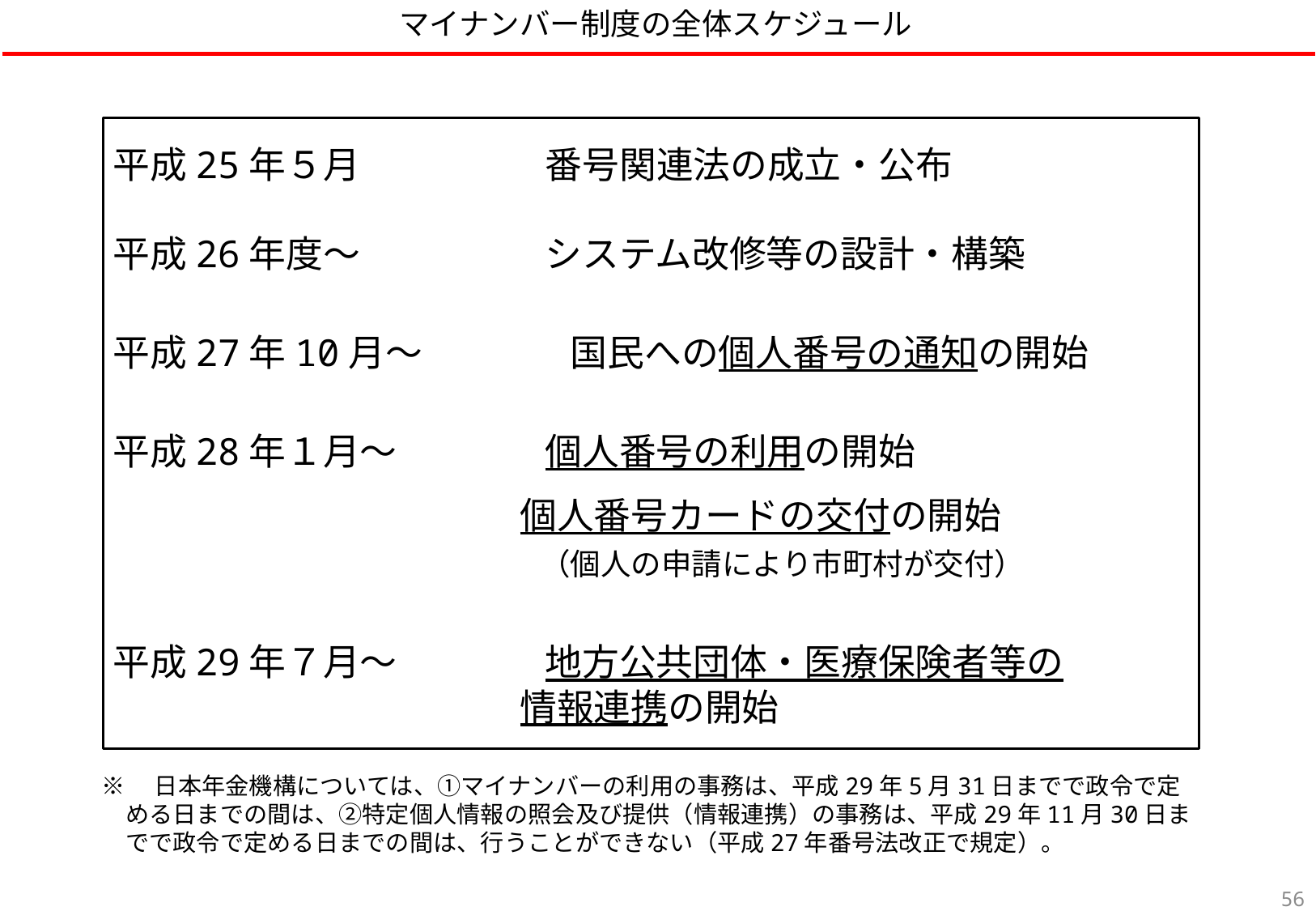

マイナンバー制度の全体スケジュール
平成25年５月　　　　　番号関連法の成立・公布

平成26年度～　　　　　システム改修等の設計・構築

平成27年10月～　　　　国民への個人番号の通知の開始

平成28年１月～　　　　個人番号の利用の開始
　　　　　　　　　　　個人番号カードの交付の開始
　　　　　　　　　　　（個人の申請により市町村が交付）

平成29年７月～　　　　地方公共団体・医療保険者等の
　　　　　　　　　　　情報連携の開始
※　日本年金機構については、①マイナンバーの利用の事務は、平成29年5月31日までで政令で定める日までの間は、②特定個人情報の照会及び提供（情報連携）の事務は、平成29年11月30日までで政令で定める日までの間は、行うことができない（平成27年番号法改正で規定）。

56